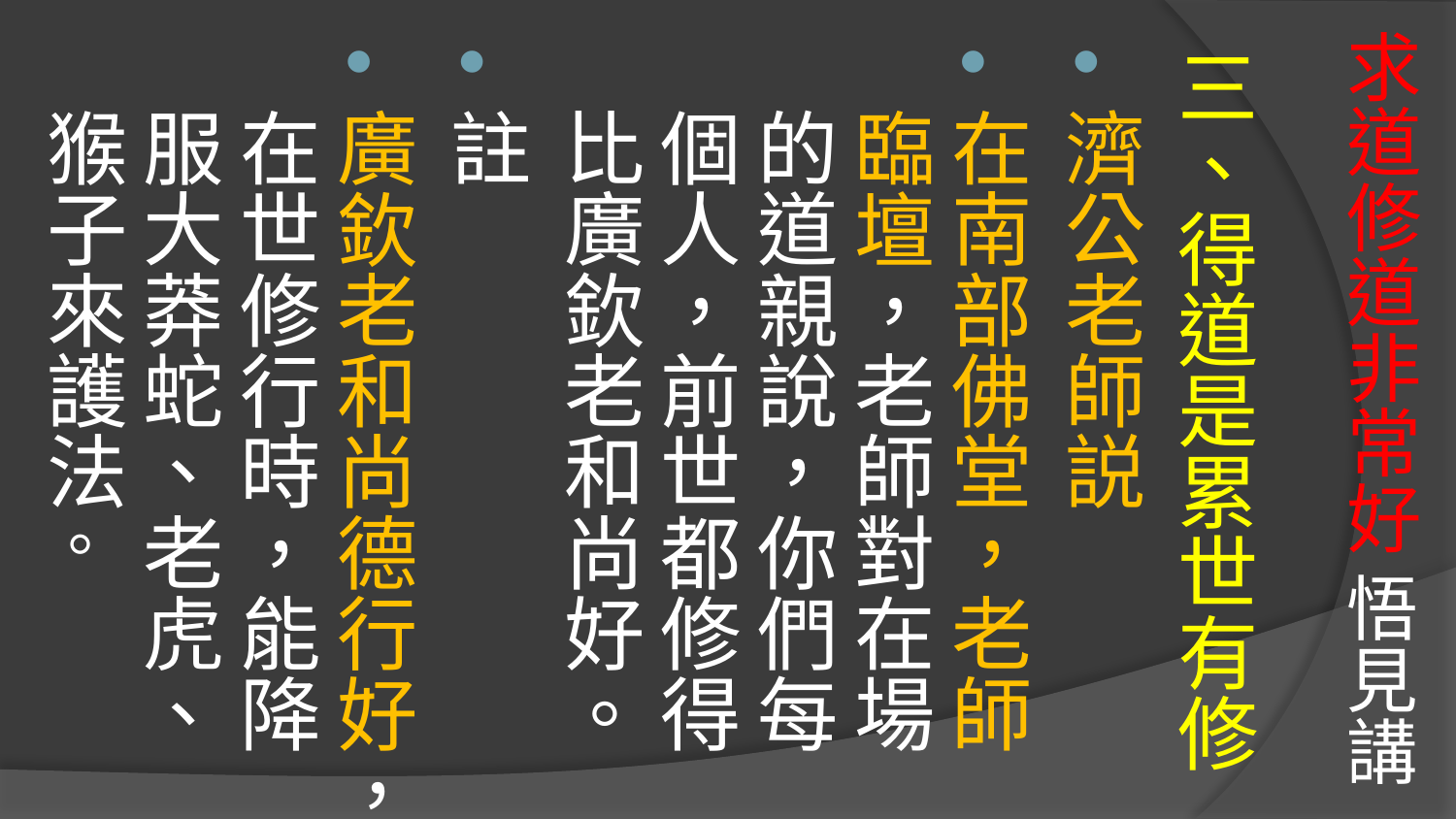

# 求道修道非常好 悟見講
三、得道是累世有修
濟公老師説
在南部佛堂，老師臨壇，老師對在場的道親說，你們每個人，前世都修得比廣欽老和尚好。
註
廣欽老和尚德行好，在世修行時，能降服大莽蛇、老虎、猴子來護法。